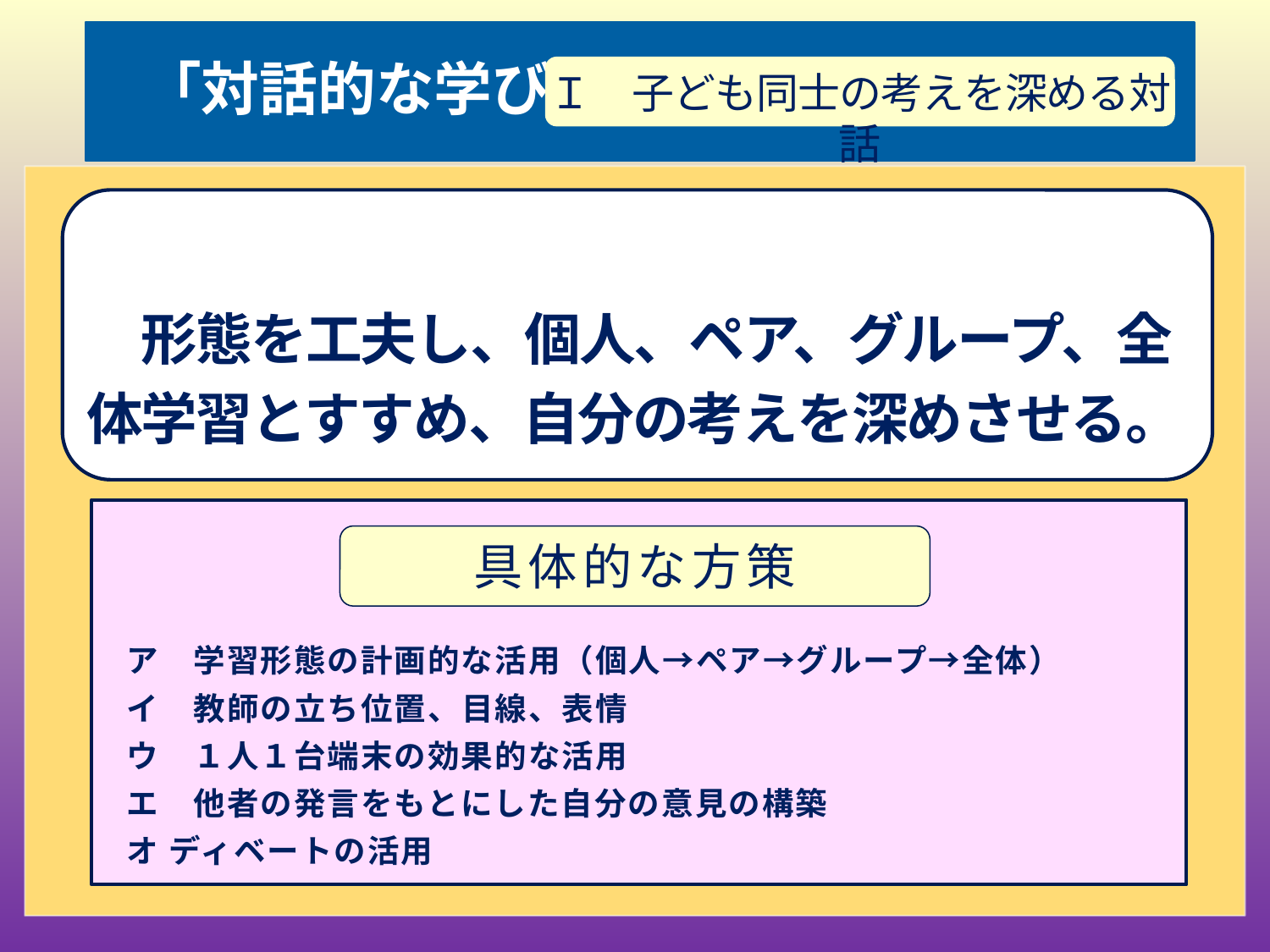

# 「対話的な学び」
Ｉ　子ども同士の考えを深める対話

授業改善の視点
　形態を工夫し、個人、ペア、グループ、全体学習とすすめ、自分の考えを深めさせる。

ア　学習形態の計画的な活用（個人→ペア→グループ→全体）
イ　教師の立ち位置、目線、表情
ウ　１人１台端末の効果的な活用
エ　他者の発言をもとにした自分の意見の構築
オ ディベートの活用
具体的な方策